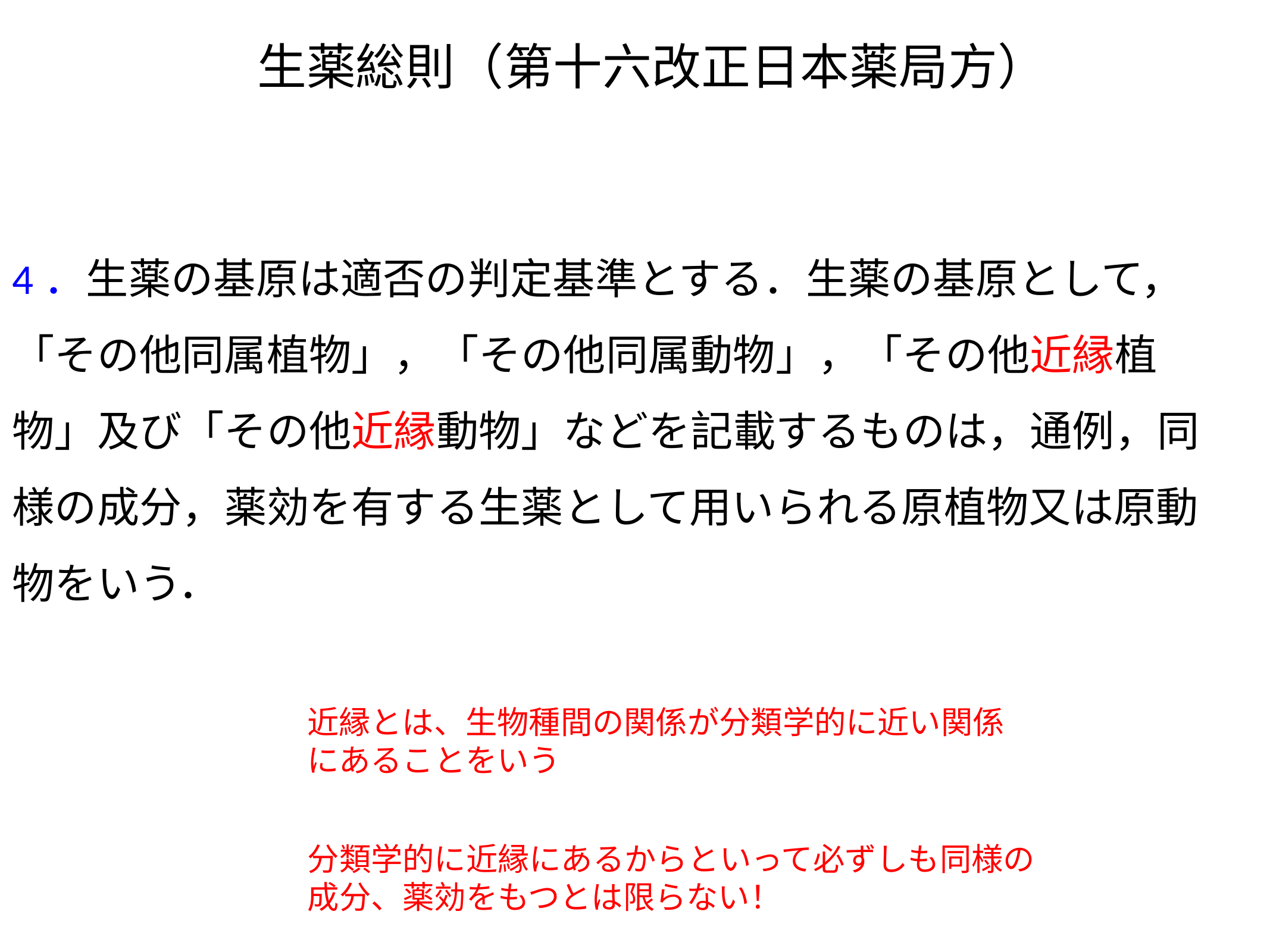

生薬総則（第十六改正日本薬局方）
4．生薬の基原は適否の判定基準とする．生薬の基原として，「その他同属植物」，「その他同属動物」，「その他近縁植物」及び「その他近縁動物」などを記載するものは，通例，同様の成分，薬効を有する生薬として用いられる原植物又は原動物をいう．
近縁とは、生物種間の関係が分類学的に近い関係
にあることをいう
分類学的に近縁にあるからといって必ずしも同様の
成分、薬効をもつとは限らない！